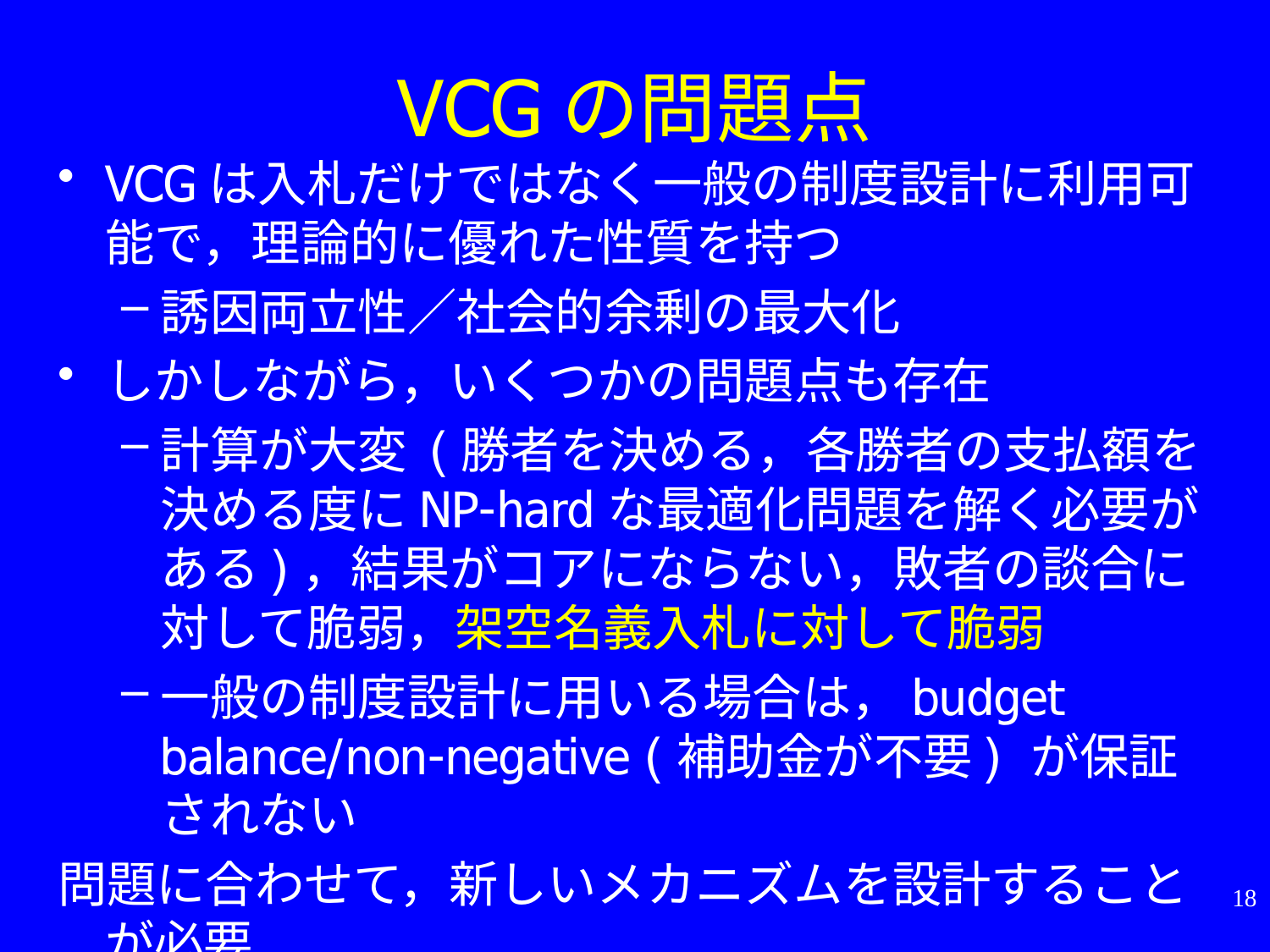

# VCGの問題点
VCGは入札だけではなく一般の制度設計に利用可能で，理論的に優れた性質を持つ
誘因両立性／社会的余剰の最大化
しかしながら，いくつかの問題点も存在
計算が大変 (勝者を決める，各勝者の支払額を決める度にNP-hardな最適化問題を解く必要がある)，結果がコアにならない，敗者の談合に対して脆弱，架空名義入札に対して脆弱
一般の制度設計に用いる場合は，budget balance/non-negative (補助金が不要) が保証されない
問題に合わせて，新しいメカニズムを設計することが必要
18